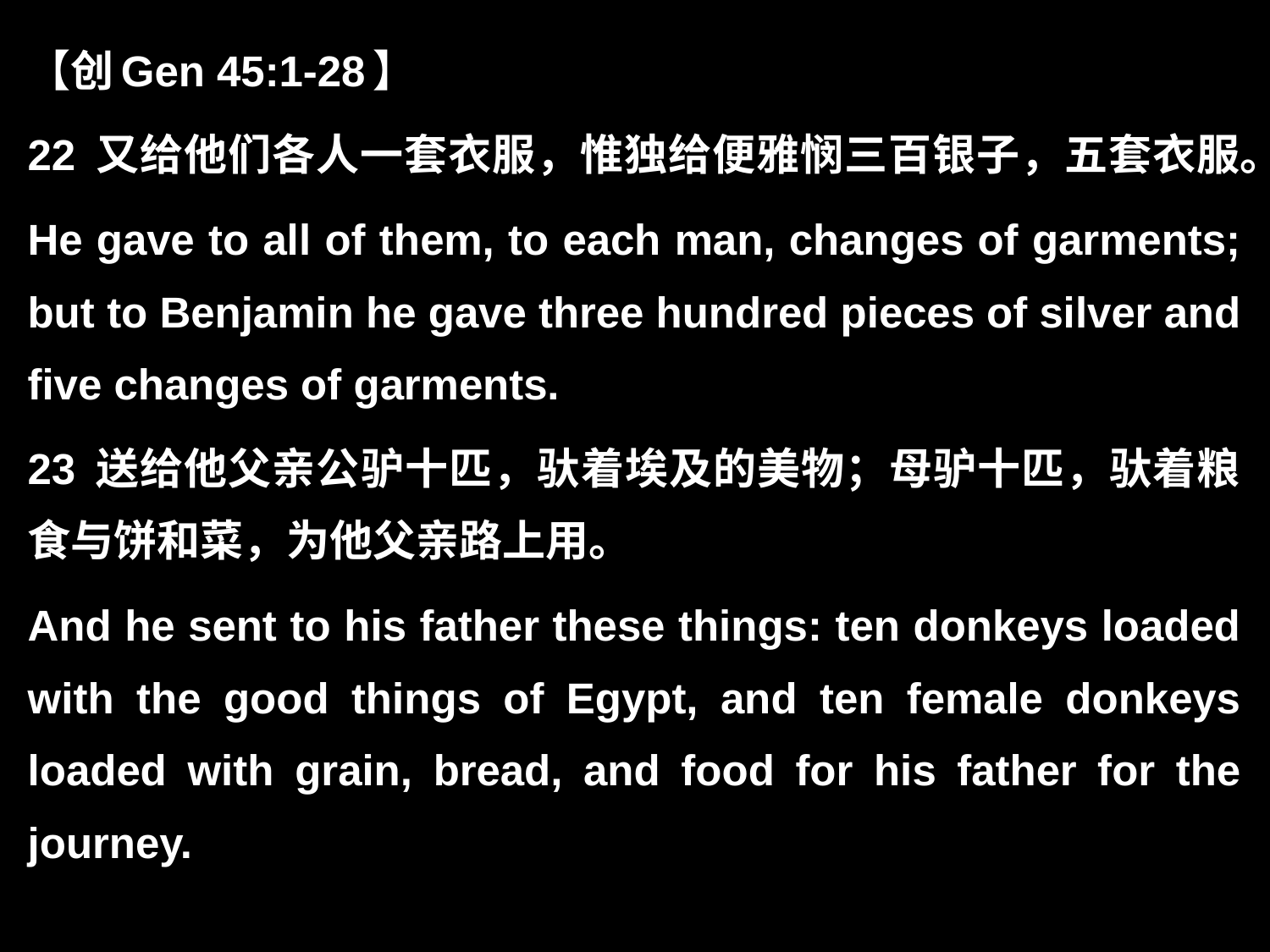

【创Gen 45:1-28】
22 又给他们各人一套衣服，惟独给便雅悯三百银子，五套衣服。
He gave to all of them, to each man, changes of garments; but to Benjamin he gave three hundred pieces of silver and five changes of garments.
23 送给他父亲公驴十匹，驮着埃及的美物；母驴十匹，驮着粮食与饼和菜，为他父亲路上用。
And he sent to his father these things: ten donkeys loaded with the good things of Egypt, and ten female donkeys loaded with grain, bread, and food for his father for the journey.